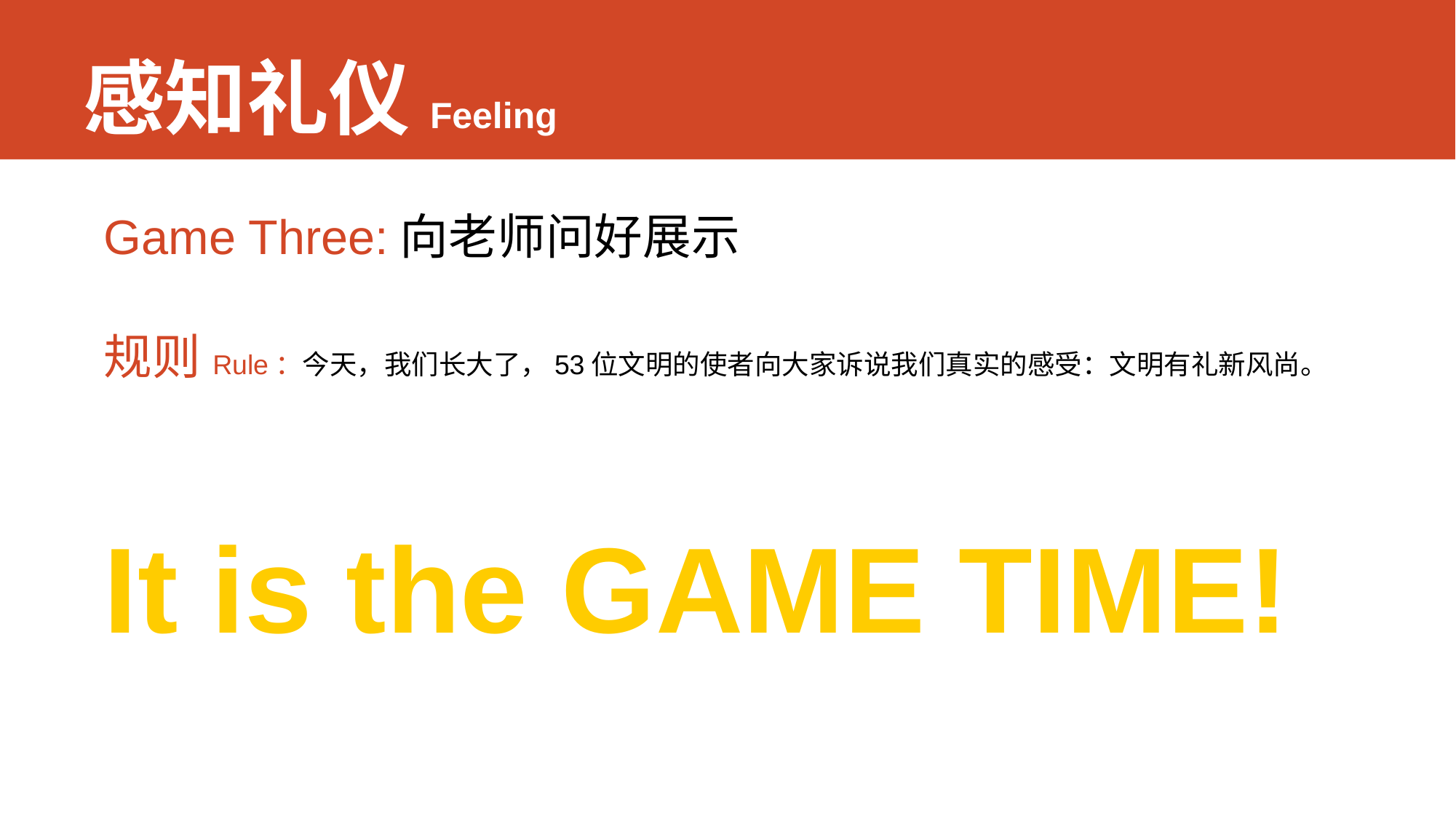

# 感知礼仪Feeling
Game Three:向老师问好展示
规则Rule：今天，我们长大了，53位文明的使者向大家诉说我们真实的感受：文明有礼新风尚。
It is the GAME TIME!